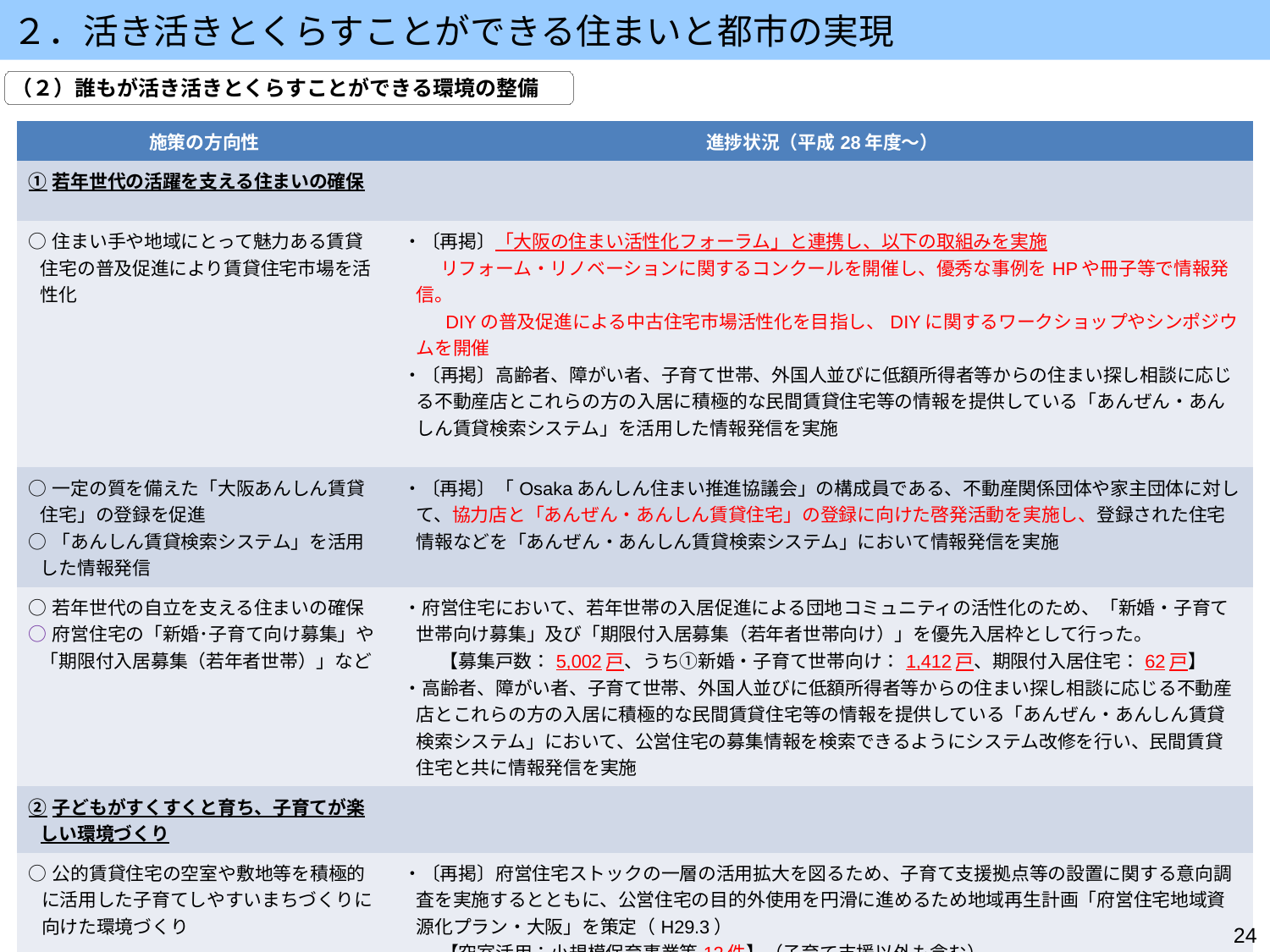

２．活き活きとくらすことができる住まいと都市の実現
（２）誰もが活き活きとくらすことができる環境の整備
| 施策の方向性 | 進捗状況（平成28年度～） |
| --- | --- |
| ①若年世代の活躍を支える住まいの確保 |  |
| ○住まい手や地域にとって魅力ある賃貸住宅の普及促進により賃貸住宅市場を活性化 | ・〔再掲〕「大阪の住まい活性化フォーラム」と連携し、以下の取組みを実施 　　リフォーム・リノベーションに関するコンクールを開催し、優秀な事例をHPや冊子等で情報発信。 　　DIYの普及促進による中古住宅市場活性化を目指し、DIYに関するワークショップやシンポジウムを開催 ・〔再掲〕高齢者、障がい者、子育て世帯、外国人並びに低額所得者等からの住まい探し相談に応じる不動産店とこれらの方の入居に積極的な民間賃貸住宅等の情報を提供している「あんぜん・あんしん賃貸検索システム」を活用した情報発信を実施 |
| ○一定の質を備えた「大阪あんしん賃貸住宅」の登録を促進 ○「あんしん賃貸検索システム」を活用した情報発信 | ・〔再掲〕「Osakaあんしん住まい推進協議会」の構成員である、不動産関係団体や家主団体に対して、協力店と「あんぜん・あんしん賃貸住宅」の登録に向けた啓発活動を実施し、登録された住宅情報などを「あんぜん・あんしん賃貸検索システム」において情報発信を実施 |
| ○若年世代の自立を支える住まいの確保 ○府営住宅の「新婚･子育て向け募集」や「期限付入居募集（若年者世帯）」など | ・府営住宅において、若年世帯の入居促進による団地コミュニティの活性化のため、「新婚・子育て世帯向け募集」及び「期限付入居募集（若年者世帯向け）」を優先入居枠として行った。 　　【募集戸数：5,002戸、うち①新婚・子育て世帯向け：1,412戸、期限付入居住宅：62戸】 ・高齢者、障がい者、子育て世帯、外国人並びに低額所得者等からの住まい探し相談に応じる不動産店とこれらの方の入居に積極的な民間賃貸住宅等の情報を提供している「あんぜん・あんしん賃貸検索システム」において、公営住宅の募集情報を検索できるようにシステム改修を行い、民間賃貸住宅と共に情報発信を実施 |
| ②子どもがすくすくと育ち、子育てが楽しい環境づくり |  |
| ○公的賃貸住宅の空室や敷地等を積極的に活用した子育てしやすいまちづくりに向けた環境づくり | ・〔再掲〕府営住宅ストックの一層の活用拡大を図るため、子育て支援拠点等の設置に関する意向調査を実施するとともに、公営住宅の目的外使用を円滑に進めるため地域再生計画「府営住宅地域資源化プラン・大阪」を策定（H29.3） 　　【空室活用：小規模保育事業等12件】（子育て支援以外も含む） ・〔再掲〕府営住宅の建替事業により創出された土地（活用用地）の売却により地域のまちづくりに資する機能を導入　　　 　【活用用地の売却：新千里南（障がい者福祉施設）、八尾志紀（認定こども園）、元崇禅寺（特別養護老人ホーム）、千里高野台（共同住宅）※ＰＦＩ事業、上町（共同住宅）、八尾植松（戸建て住宅）】（子育て支援以外も含む） |
24